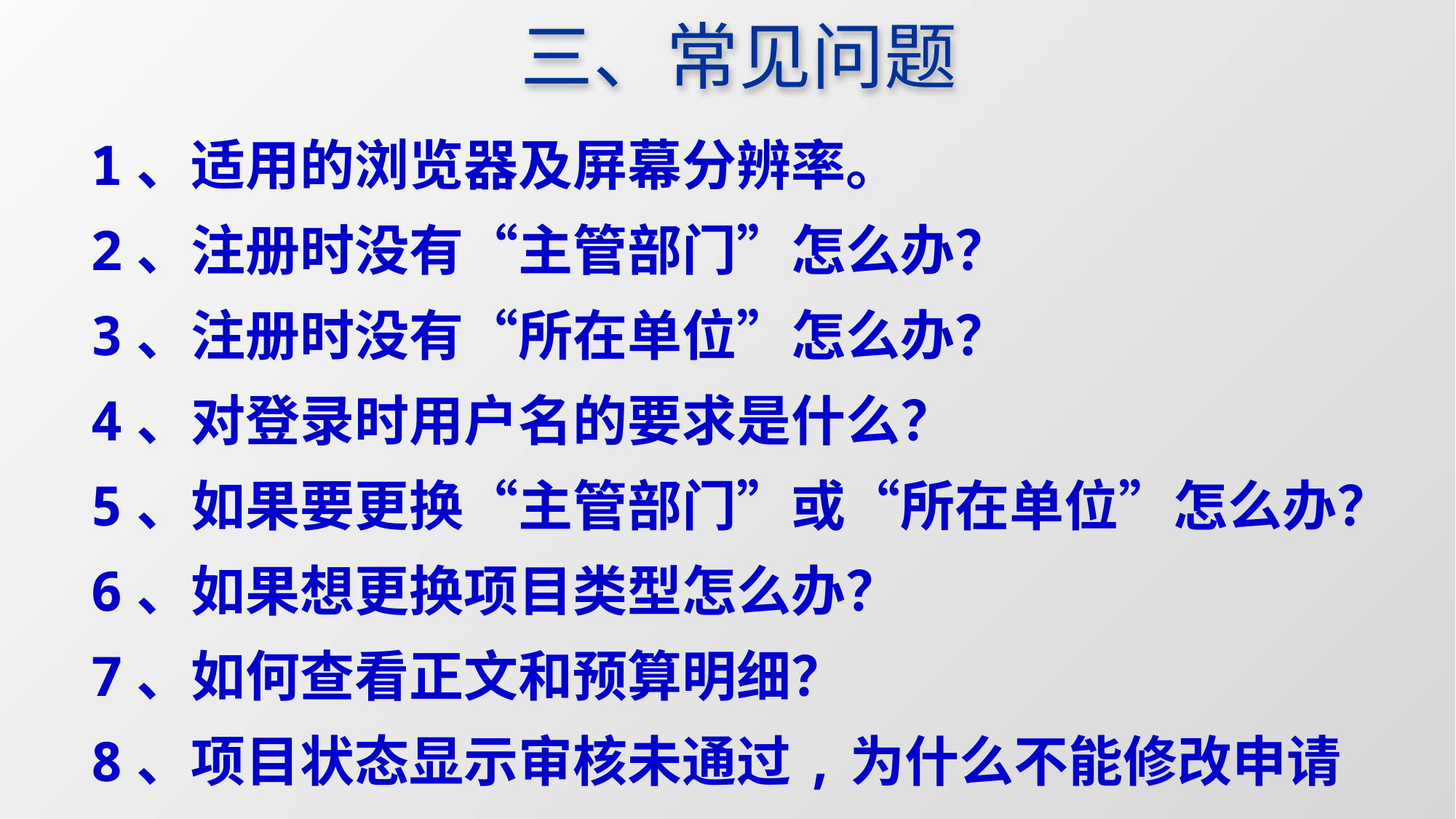

三、常见问题
1、适用的浏览器及屏幕分辨率。
2、注册时没有“主管部门”怎么办？
3、注册时没有“所在单位”怎么办？
4、对登录时用户名的要求是什么？
5、如果要更换“主管部门”或“所在单位”怎么办？
6、如果想更换项目类型怎么办？
7、如何查看正文和预算明细？
8、项目状态显示审核未通过,为什么不能修改申请书？